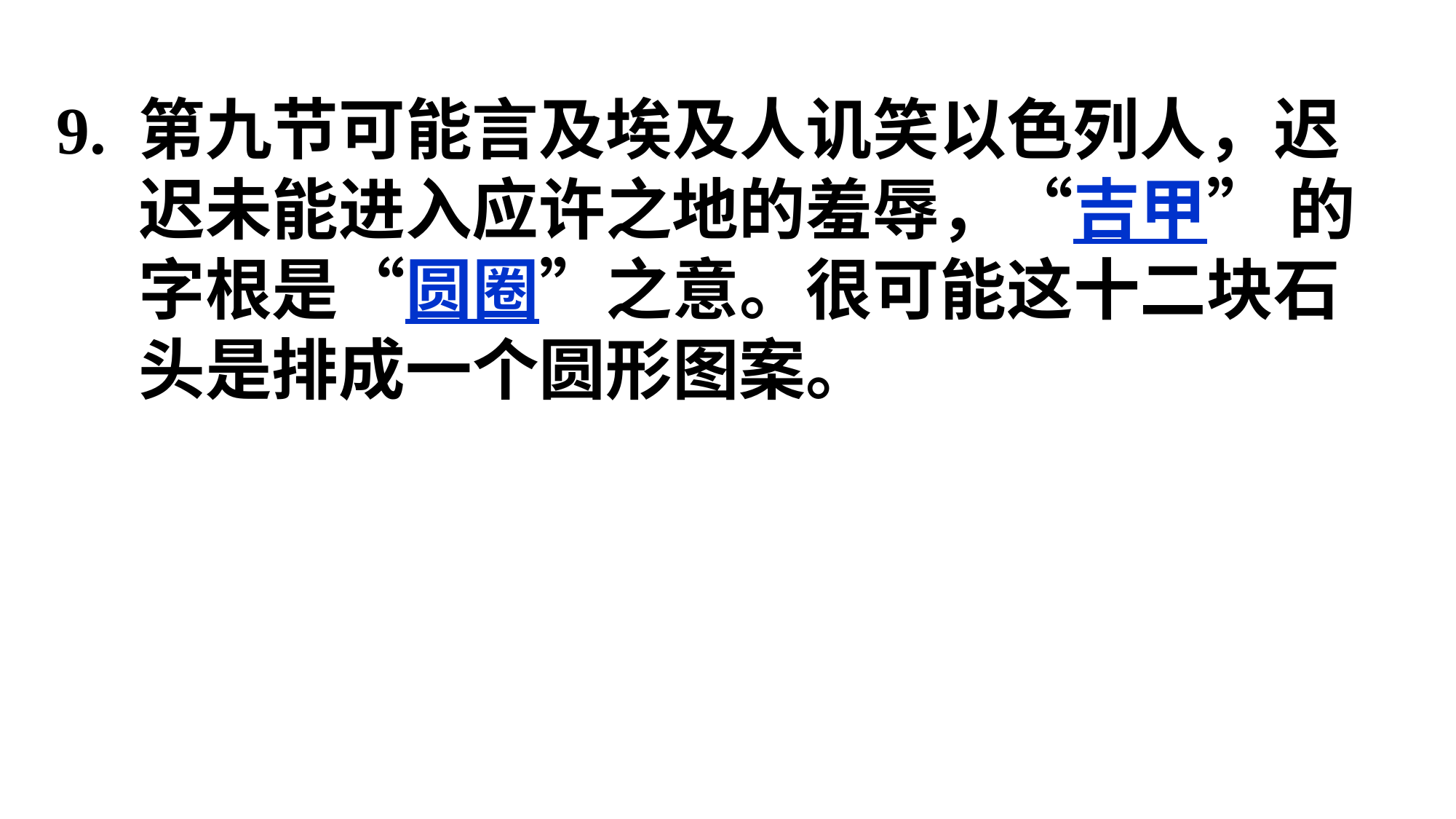

9.	第九节可能言及埃及人讥笑以色列人，迟迟未能进入应许之地的羞辱，“吉甲” 的字根是“圆圈”之意。很可能这十二块石头是排成一个圆形图案。